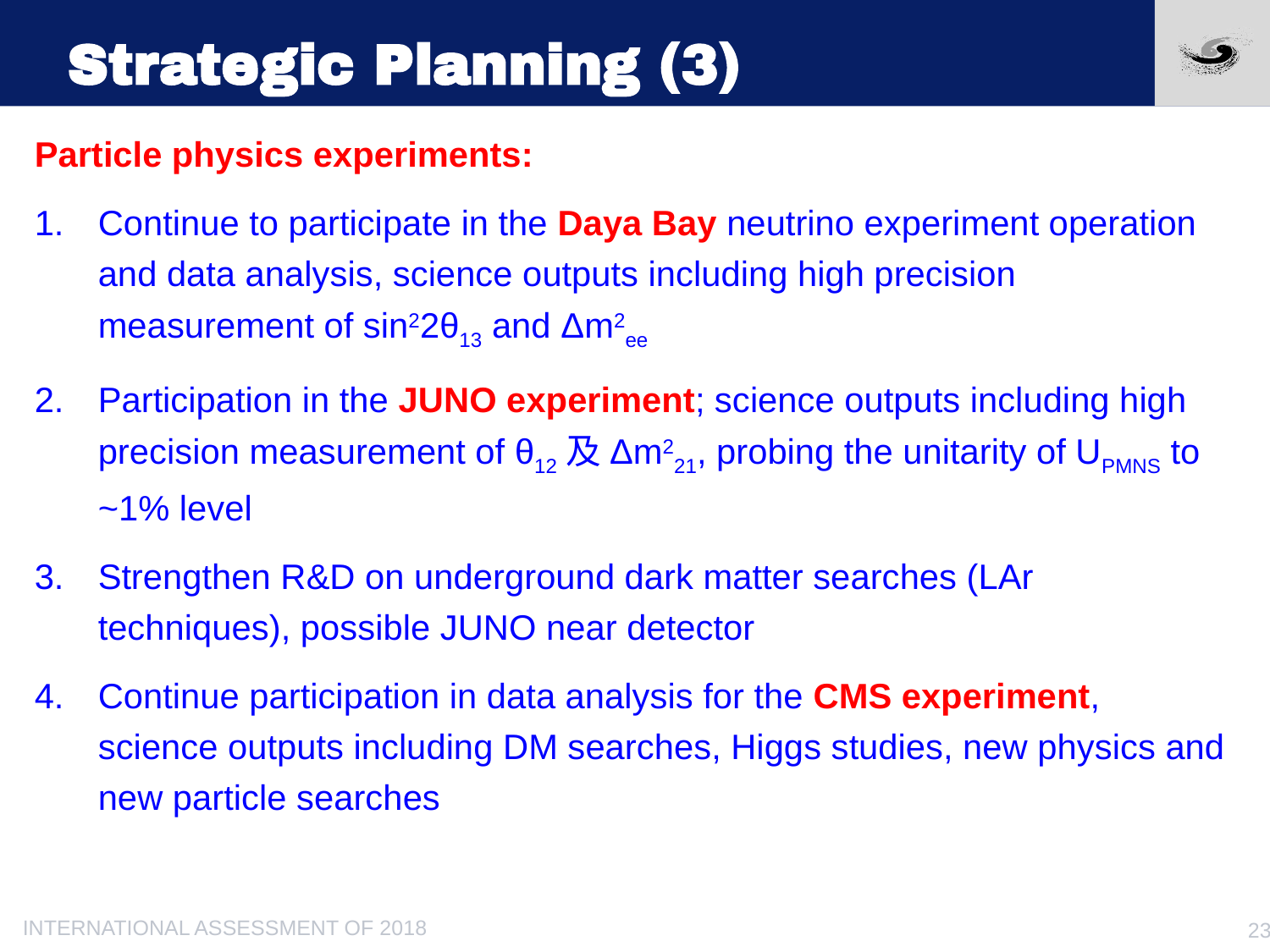

# Strategic Planning (3)
Particle physics experiments:
Continue to participate in the Daya Bay neutrino experiment operation and data analysis, science outputs including high precision measurement of sin22θ13 and Δm2ee
Participation in the JUNO experiment; science outputs including high precision measurement of θ12及Δm221, probing the unitarity of UPMNS to ~1% level
Strengthen R&D on underground dark matter searches (LAr techniques), possible JUNO near detector
Continue participation in data analysis for the CMS experiment,  science outputs including DM searches, Higgs studies, new physics and new particle searches